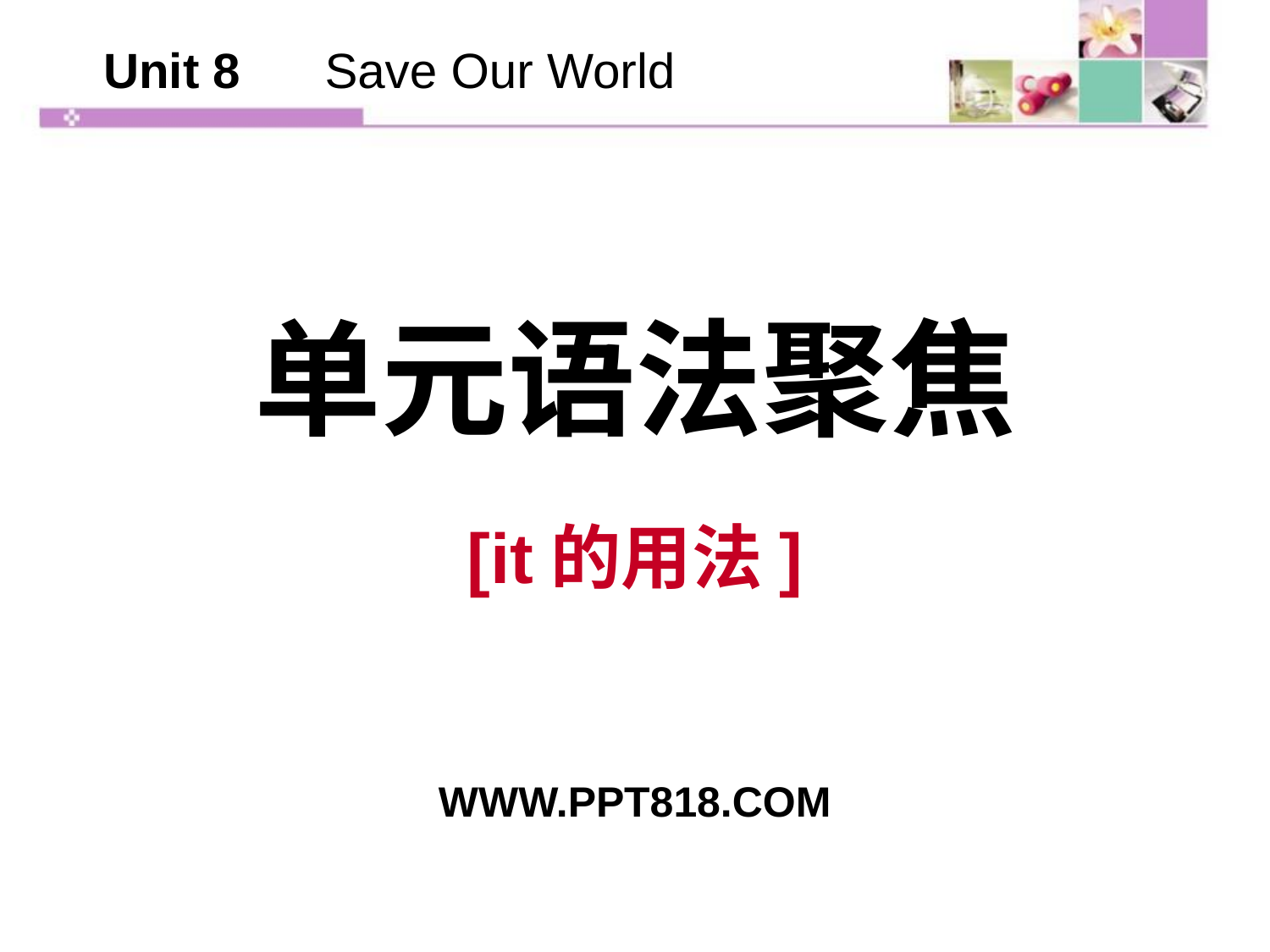

Unit 8　 Save Our World
单元语法聚焦
[it的用法]
WWW.PPT818.COM